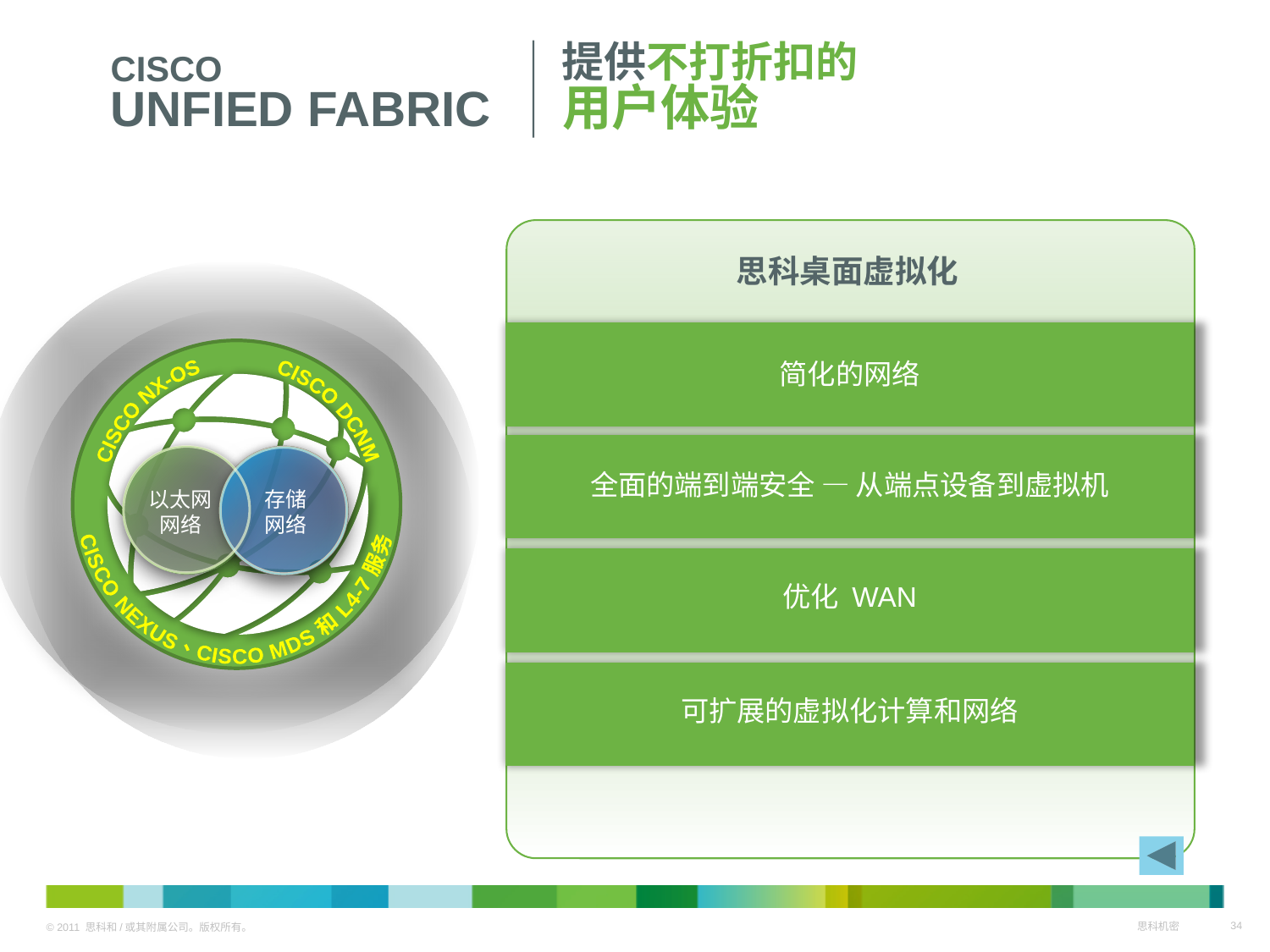

提供不打折扣的
用户体验
CISCO
UNFIED FABRIC

思科桌面虚拟化

CISCO NEXUS、CISCO MDS 和 L4-7 服务
CISCO DCNM
CISCO NX-OS

以太网
网络
存储
网络

简化的网络

全面的端到端安全 — 从端点设备到虚拟机

优化 WAN

可扩展的虚拟化计算和网络